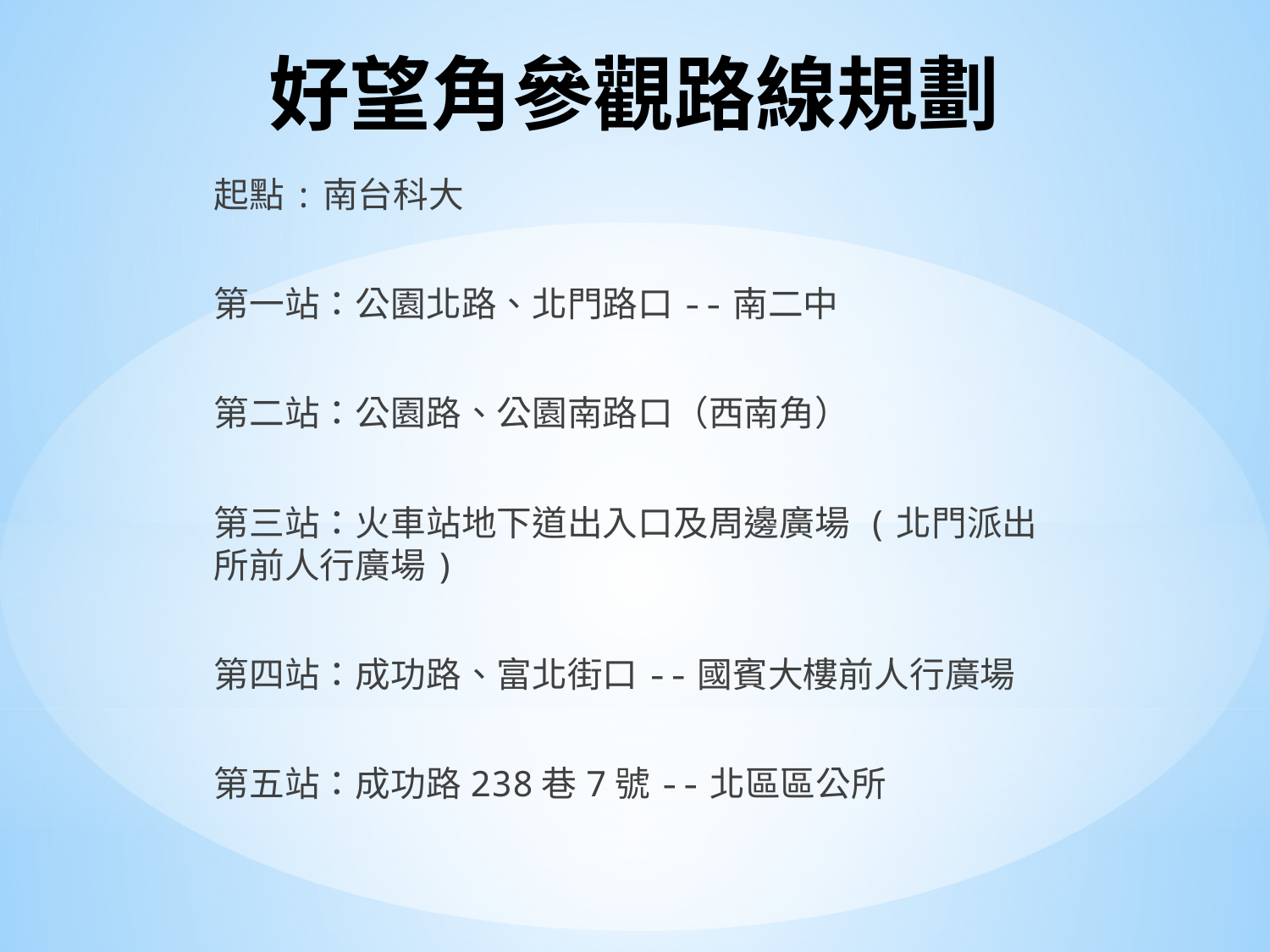

# 好望角參觀路線規劃
起點:南台科大

第一站：公園北路、北門路口--南二中

第二站：公園路、公園南路口（西南角）

第三站：火車站地下道出入口及周邊廣場 (北門派出所前人行廣場)

第四站：成功路、富北街口--國賓大樓前人行廣場

第五站：成功路238巷7號--北區區公所